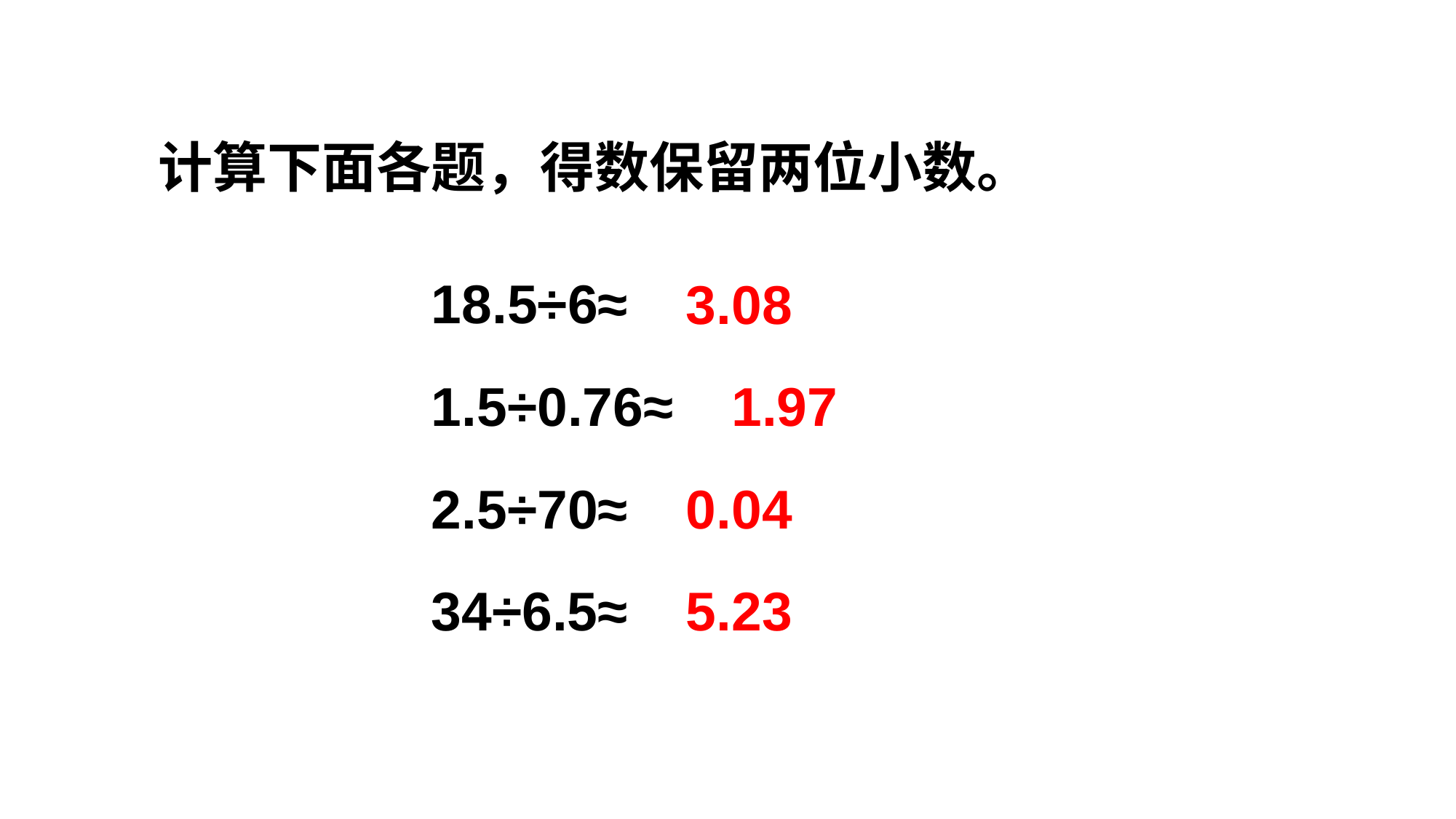

计算下面各题，得数保留两位小数。
18.5÷6≈
3.08
1.5÷0.76≈
1.97
2.5÷70≈
0.04
34÷6.5≈
5.23